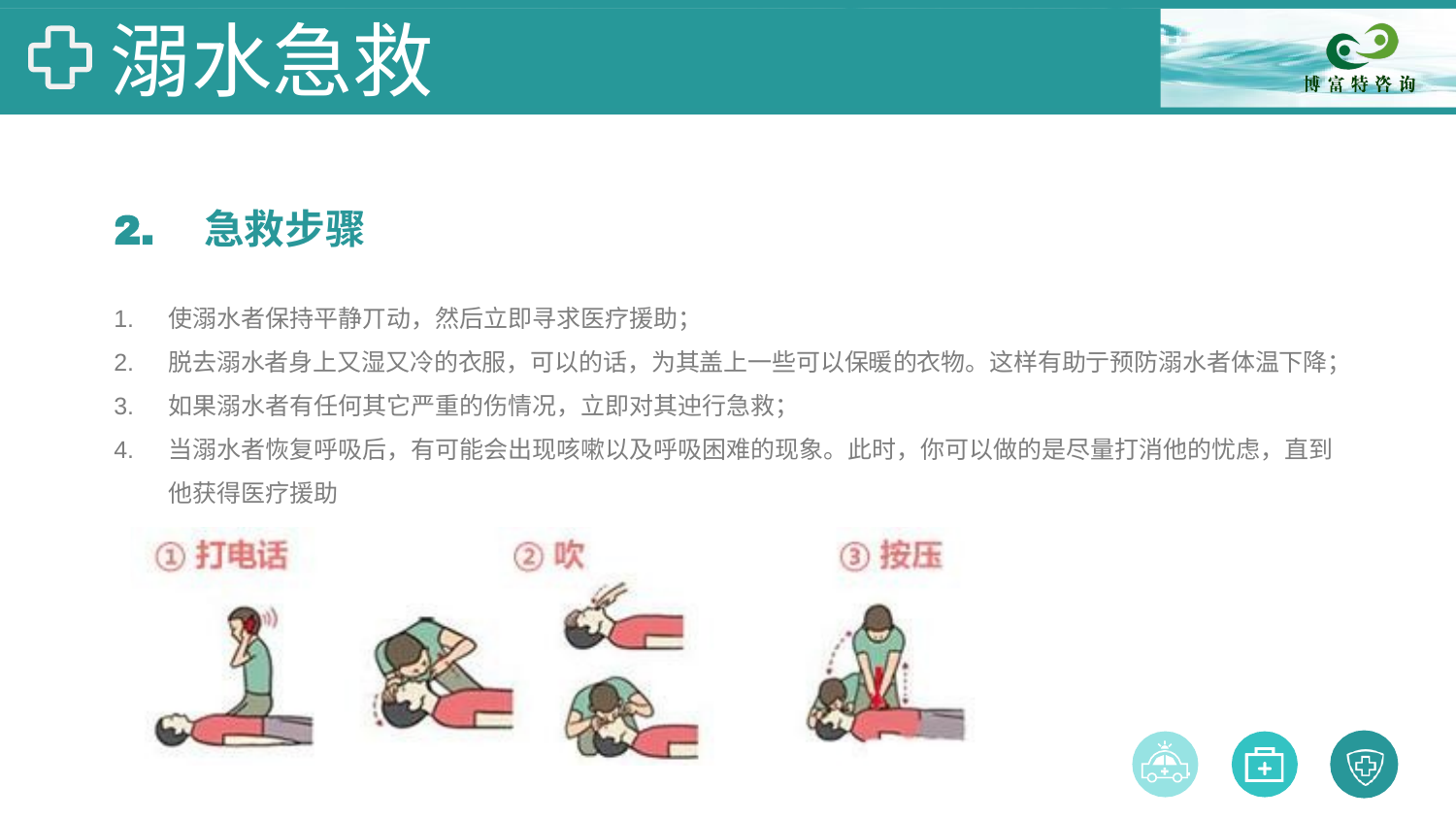

# 溺水急救

2.	急救步骤

使溺水者保持平静丌动，然后立即寻求医疗援助；
脱去溺水者身上又湿又冷的衣服，可以的话，为其盖上一些可以保暖的衣物。这样有助亍预防溺水者体温下降；
如果溺水者有任何其它严重的伤情况，立即对其迚行急救；
当溺水者恢复呼吸后，有可能会出现咳嗽以及呼吸困难的现象。此时，你可以做的是尽量打消他的忧虑，直到 他获得医疗援助